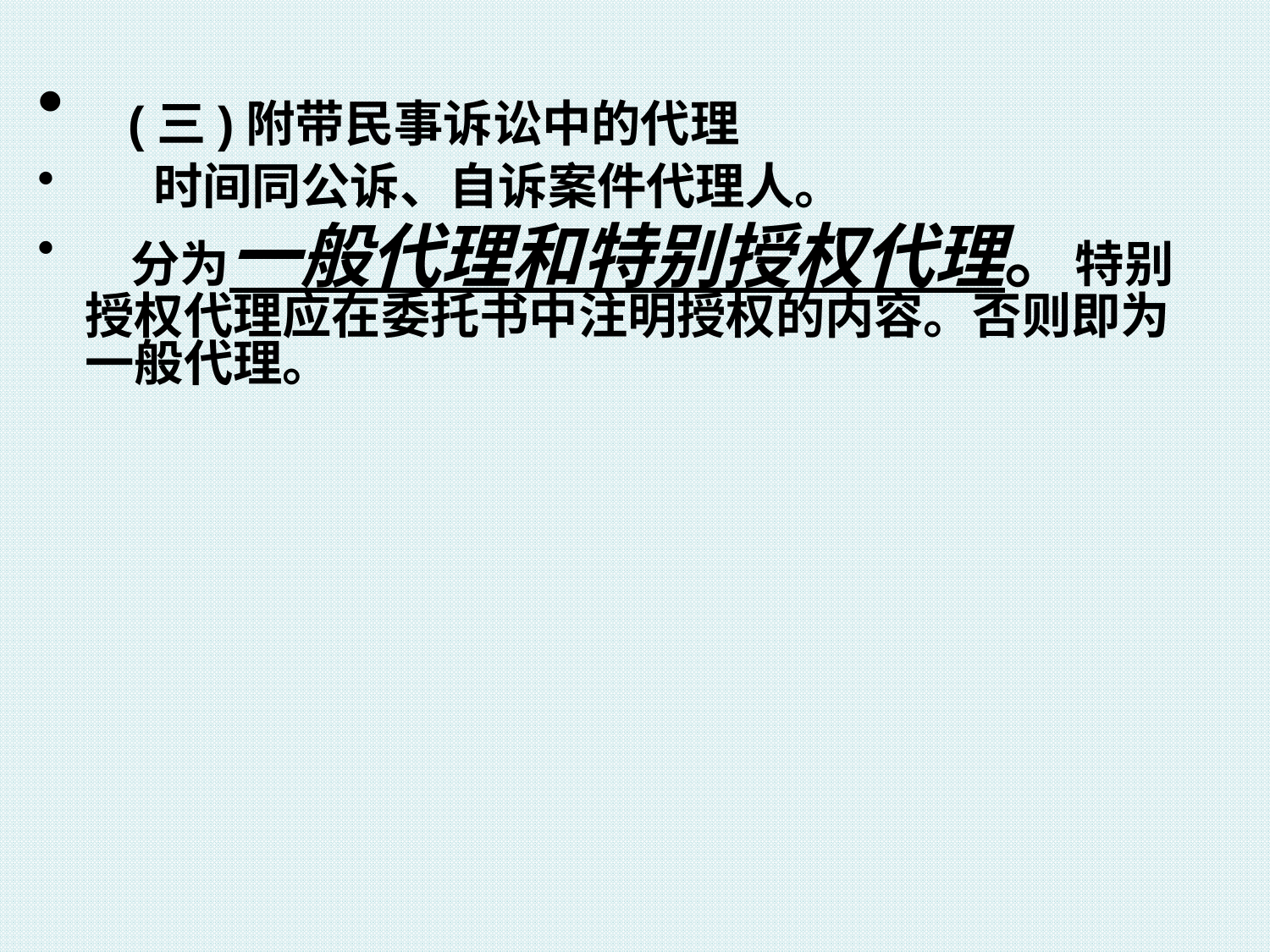

(三)附带民事诉讼中的代理
     时间同公诉、自诉案件代理人。
   分为一般代理和特别授权代理。特别授权代理应在委托书中注明授权的内容。否则即为一般代理。